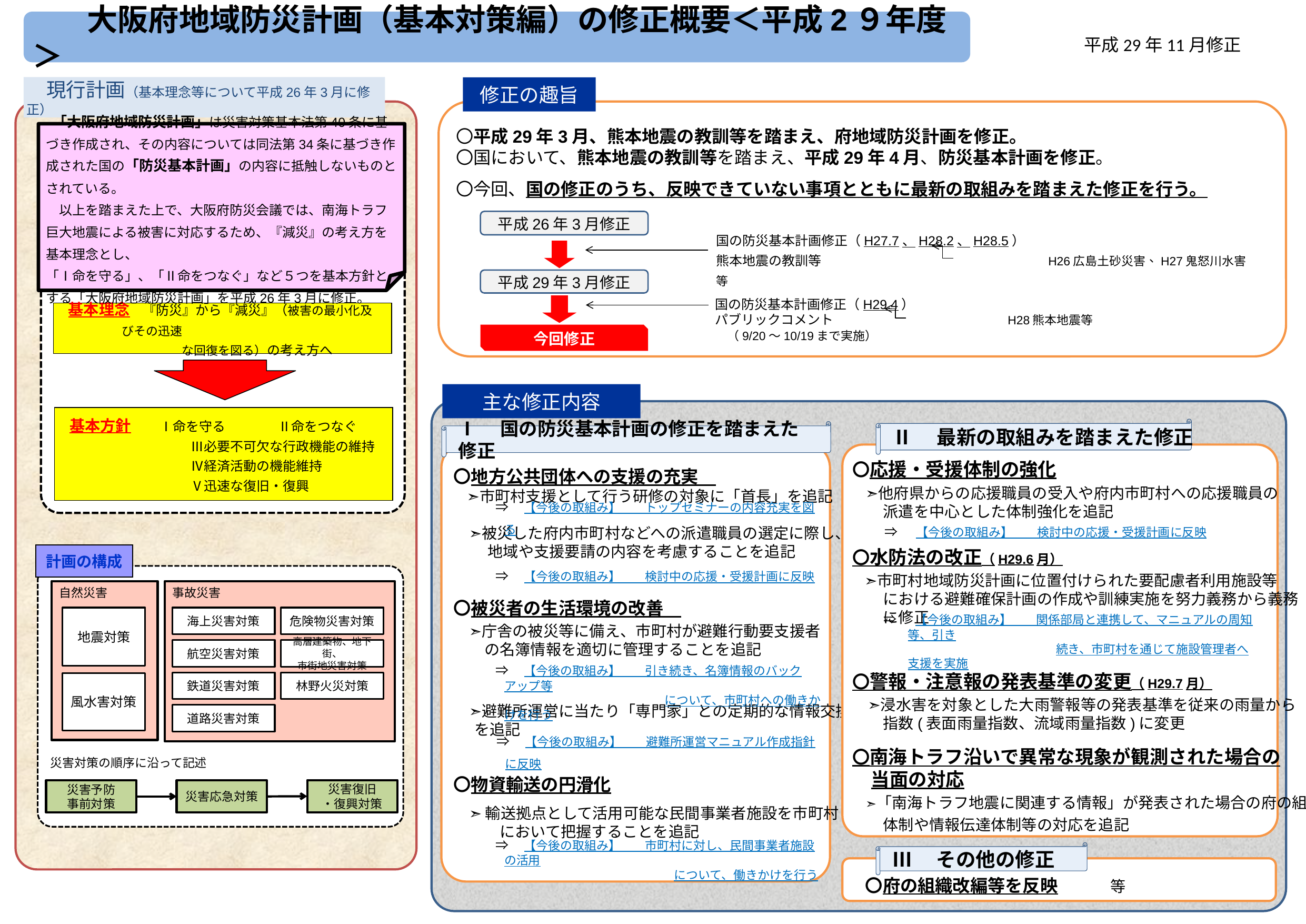

大阪府地域防災計画（基本対策編）の修正概要＜平成2９年度＞
平成29年11月修正
　現行計画（基本理念等について平成26年3月に修正）
修正の趣旨

〇平成29年3月、熊本地震の教訓等を踏まえ、府地域防災計画を修正。
〇国において、熊本地震の教訓等を踏まえ、平成29年4月、防災基本計画を修正。
〇今回、国の修正のうち、反映できていない事項とともに最新の取組みを踏まえた修正を行う。
 「大阪府地域防災計画」は災害対策基本法第40条に基づき作成され、その内容については同法第34条に基づき作成された国の「防災基本計画」の内容に抵触しないものとされている。
　以上を踏まえた上で、大阪府防災会議では、南海トラフ巨大地震による被害に対応するため、『減災』の考え方を基本理念とし、
「Ⅰ命を守る」、「Ⅱ命をつなぐ」など５つを基本方針とする「大阪府地域防災計画」を平成26年3月に修正。

平成26年3月修正
国の防災基本計画修正（H27.7、H28.2、H28.5）
熊本地震の教訓等　　　　　　　　　　　　　　　　　H26広島土砂災害、H27鬼怒川水害等

平成29年3月修正
国の防災基本計画修正（H29.4）
パブリックコメント　　　　　　　　　　　　　H28熊本地震等
　（9/20～10/19まで実施）

 基本理念　『防災』から『減災』（被害の最小化及びその迅速
　　　　　　　　　　な回復を図る）の考え方へ
今回修正

主な修正内容

基本方針　　Ⅰ命を守る　　　　Ⅱ命をつなぐ
　　　　　　　　 　Ⅲ必要不可欠な行政機能の維持
　　　　　　　　 　Ⅳ経済活動の機能維持
　　　　　　 　　　Ⅴ迅速な復旧・復興
Ⅱ　最新の取組みを踏まえた修正
Ⅰ　国の防災基本計画の修正を踏まえた修正
〇地方公共団体への支援の充実
　➣市町村支援として行う研修の対象に「首長」を追記

　➣被災した府内市町村などへの派遣職員の選定に際し、
　　 地域や支援要請の内容を考慮することを追記

〇被災者の生活環境の改善
　➣庁舎の被災等に備え、市町村が避難行動要支援者
　　の名簿情報を適切に管理することを追記

　➣避難所運営に当たり「専門家」との定期的な情報交換
     を追記

〇物資輸送の円滑化
　➣ 輸送拠点として活用可能な民間事業者施設を市町村
　　　において把握することを追記

〇応援・受援体制の強化
　➣他府県からの応援職員の受入や府内市町村への応援職員の
　　派遣を中心とした体制強化を追記

〇水防法の改正（H29.6月）
　➣市町村地域防災計画に位置付けられた要配慮者利用施設等
　　における避難確保計画の作成や訓練実施を努力義務から義務
　　に修正

〇警報・注意報の発表基準の変更（H29.7月）
　➣浸水害を対象とした大雨警報等の発表基準を従来の雨量から
　　指数(表面雨量指数、流域雨量指数)に変更
〇南海トラフ沿いで異常な現象が観測された場合の
　当面の対応
　➣「南海トラフ地震に関連する情報」が発表された場合の府の組織
　　体制や情報伝達体制等の対応を追記

　⇒　【今後の取組み】　　トップセミナーの内容充実を図る
⇒　【今後の取組み】　　検討中の応援・受援計画に反映
計画の構成
自然災害
事故災害
地震対策
海上災害対策
危険物災害対策
航空災害対策
高層建築物、地下街、
市街地災害対策
鉄道災害対策
林野火災対策
風水害対策
道路災害対策
災害対策の順序に沿って記述
災害復旧
・復興対策
災害予防
事前対策
災害応急対策

　⇒　【今後の取組み】　　検討中の応援・受援計画に反映
⇒　【今後の取組み】　　関係部局と連携して、マニュアルの周知等、引き
　　　　　　　　　　　　　 　続き、市町村を通じて施設管理者へ支援を実施
　⇒　【今後の取組み】　　引き続き、名簿情報のバックアップ等
　　　　　　　　　　　　　　　 について、市町村への働きかけを行う
　⇒　【今後の取組み】　　避難所運営マニュアル作成指針に反映
　⇒　【今後の取組み】　　市町村に対し、民間事業者施設の活用
　　　　　　　　　　　　　　　　について、働きかけを行う
Ⅲ　その他の修正

〇府の組織改編等を反映　　　等